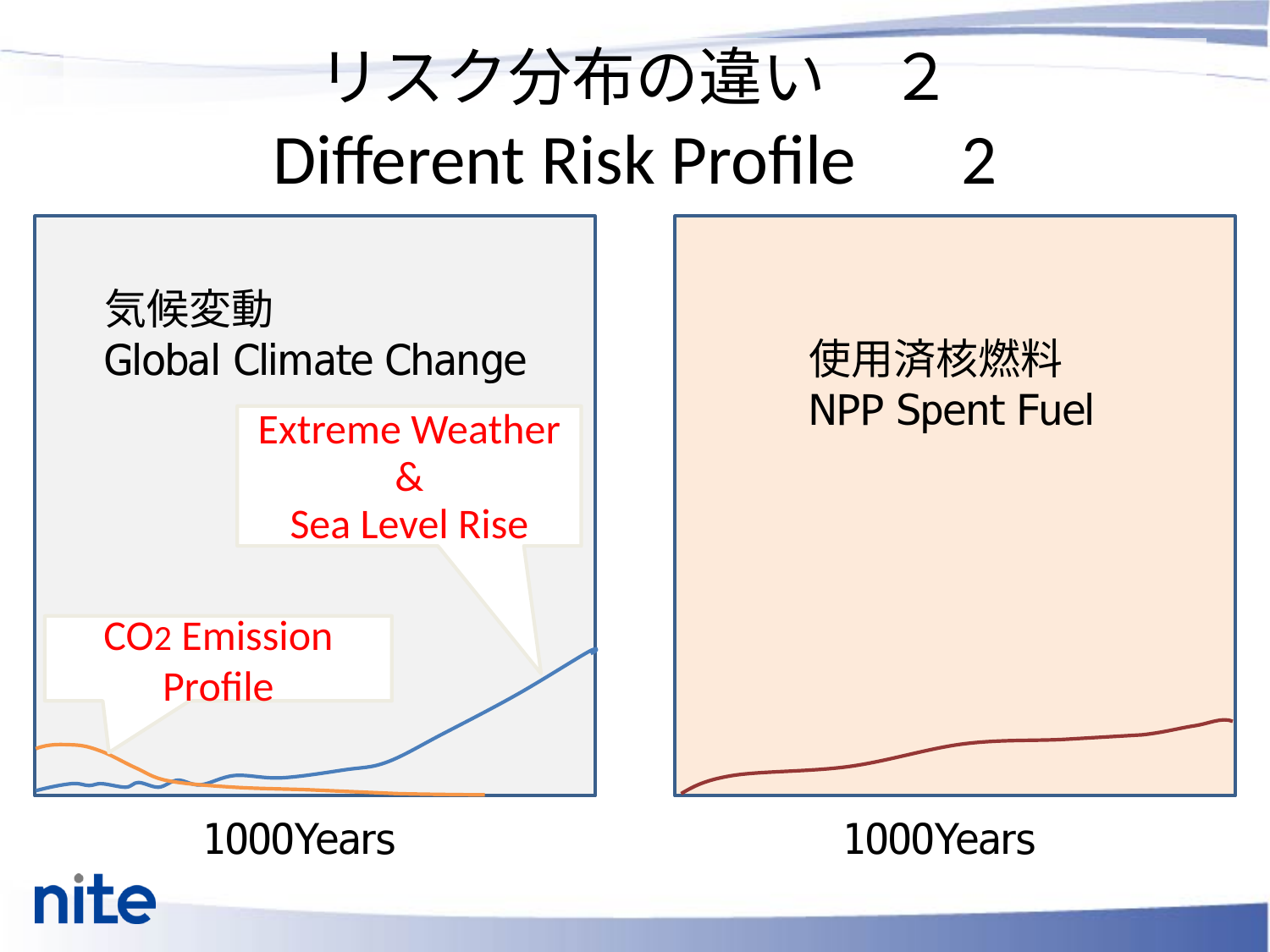

# リスク分布の違い　２ Different Risk Profile　2

気候変動
Global Climate Change
使用済核燃料
NPP Spent Fuel
Extreme Weather
&
Sea Level Rise
CO2 Emission Profile

1000Years
1000Years